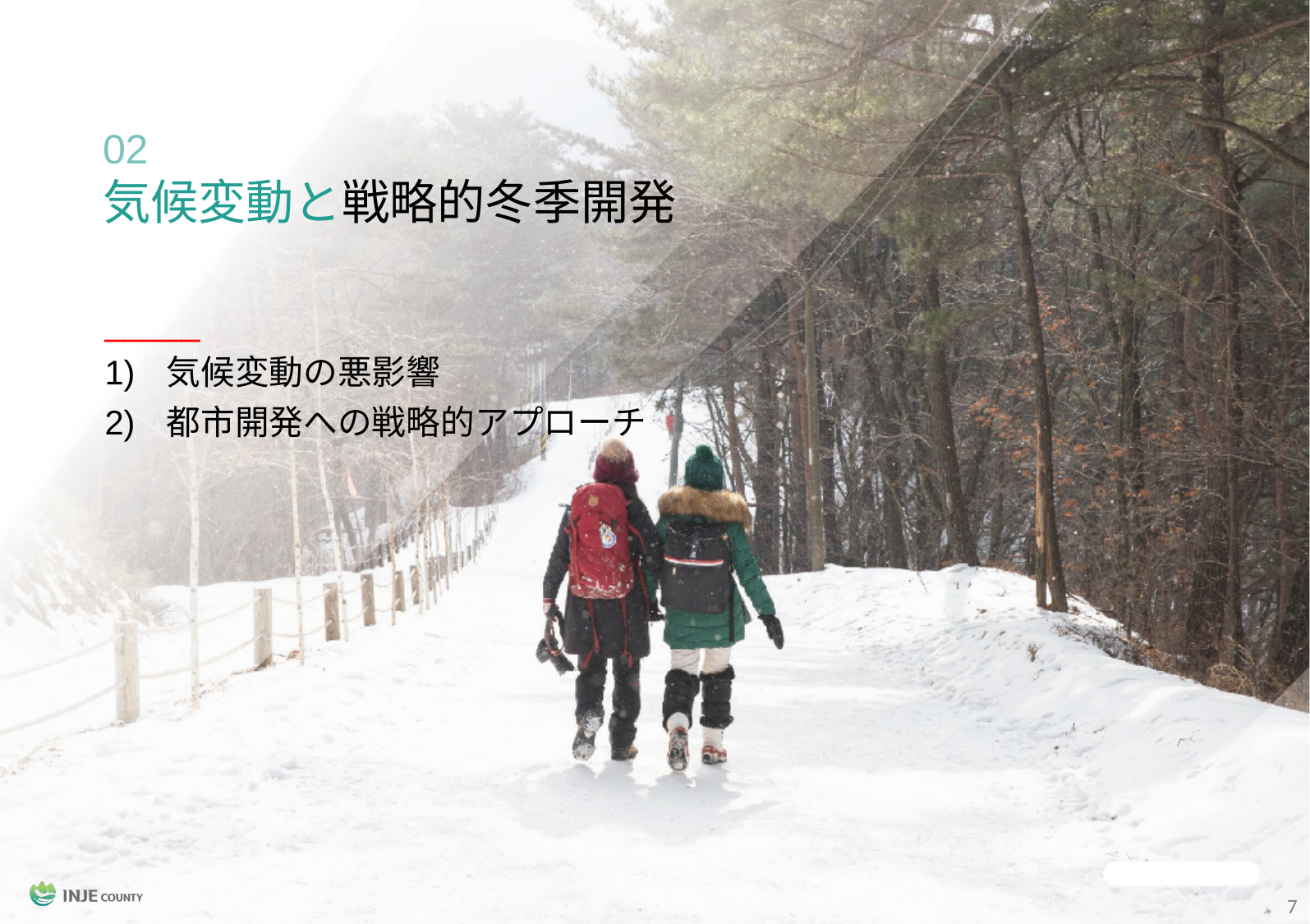

02
気候変動と戦略的冬季開発
_____
気候変動の悪影響
都市開発への戦略的アプローチ
7